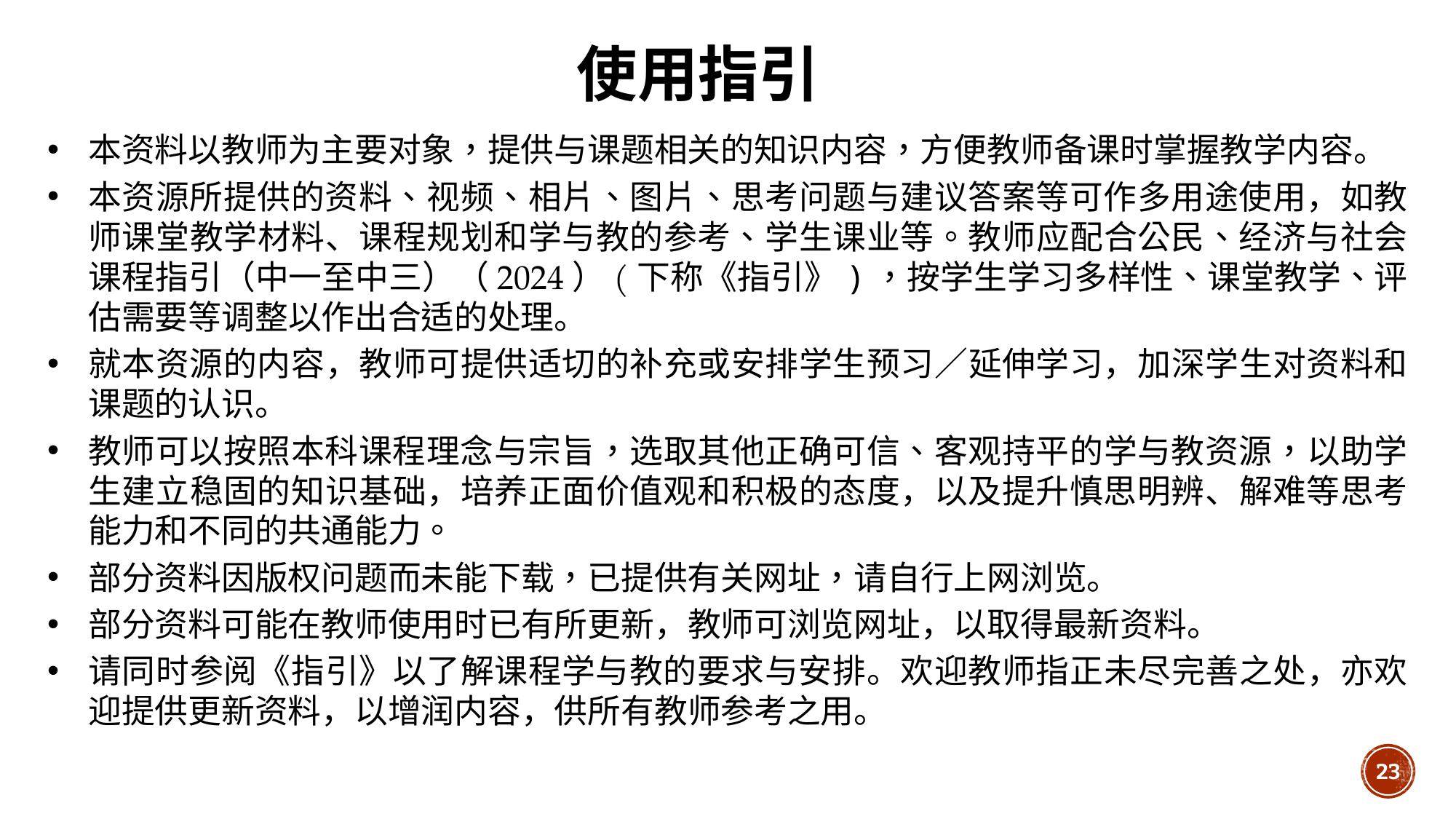

使用指引
本资料以教师为主要对象，提供与课题相关的知识内容，方便教师备课时掌握教学内容。
本资源所提供的资料、视频、相片、图片、思考问题与建议答案等可作多用途使用，如教师课堂教学材料、课程规划和学与教的参考、学生课业等。教师应配合公民、经济与社会课程指引（中一至中三）（2024）(下称《指引》)，按学生学习多样性、课堂教学、评估需要等调整以作出合适的处理。
就本资源的内容，教师可提供适切的补充或安排学生预习／延伸学习，加深学生对资料和课题的认识。
教师可以按照本科课程理念与宗旨，选取其他正确可信、客观持平的学与教资源，以助学生建立稳固的知识基础，培养正面价值观和积极的态度，以及提升慎思明辨、解难等思考能力和不同的共通能力。
部分资料因版权问题而未能下载，已提供有关网址，请自行上网浏览。
部分资料可能在教师使用时已有所更新，教师可浏览网址，以取得最新资料。
请同时参阅《指引》以了解课程学与教的要求与安排。欢迎教师指正未尽完善之处，亦欢迎提供更新资料，以增润内容，供所有教师参考之用。
23